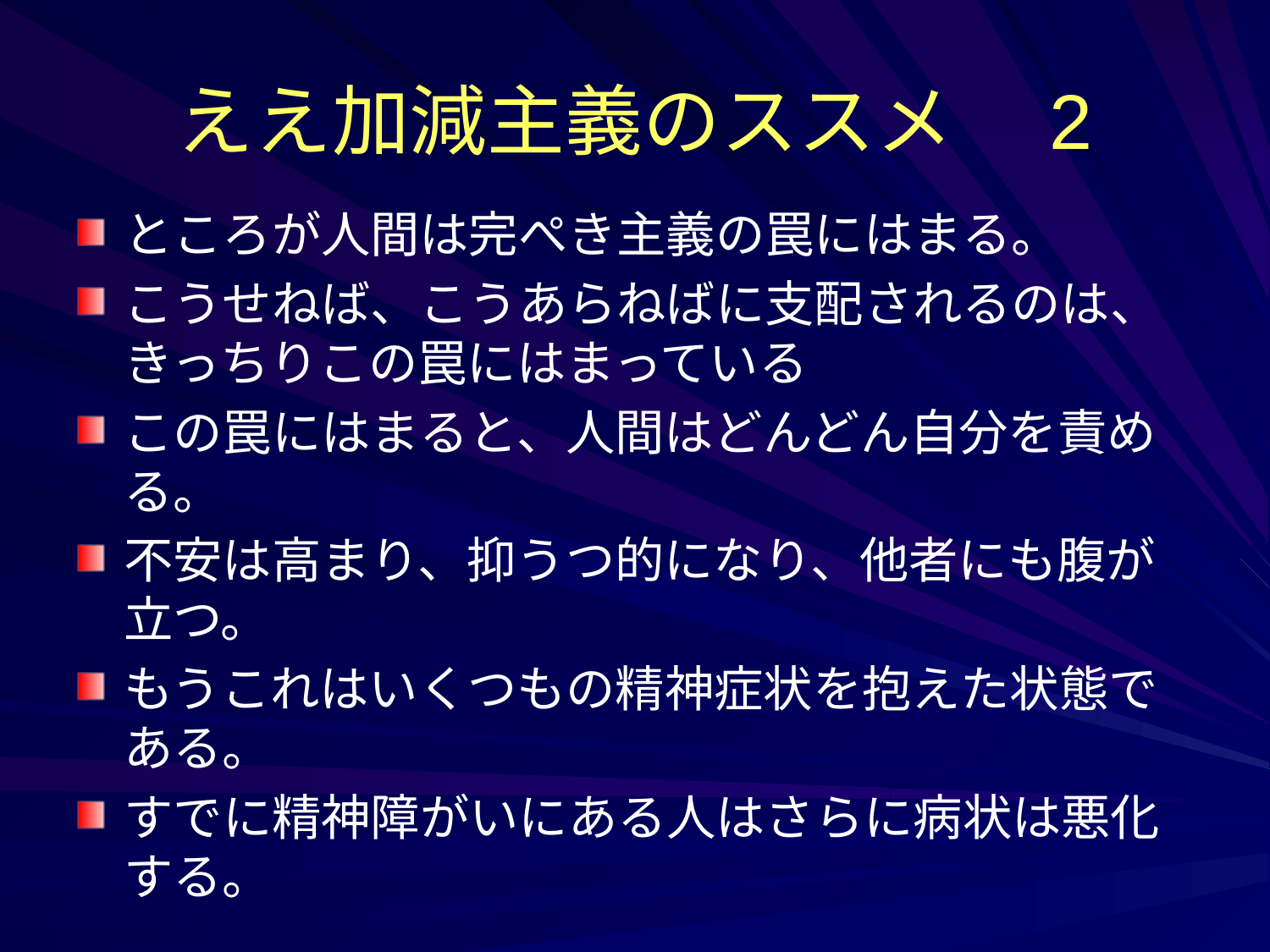

# ええ加減主義のススメ　2
ところが人間は完ぺき主義の罠にはまる。
こうせねば、こうあらねばに支配されるのは、きっちりこの罠にはまっている
この罠にはまると、人間はどんどん自分を責める。
不安は高まり、抑うつ的になり、他者にも腹が立つ。
もうこれはいくつもの精神症状を抱えた状態である。
すでに精神障がいにある人はさらに病状は悪化する。